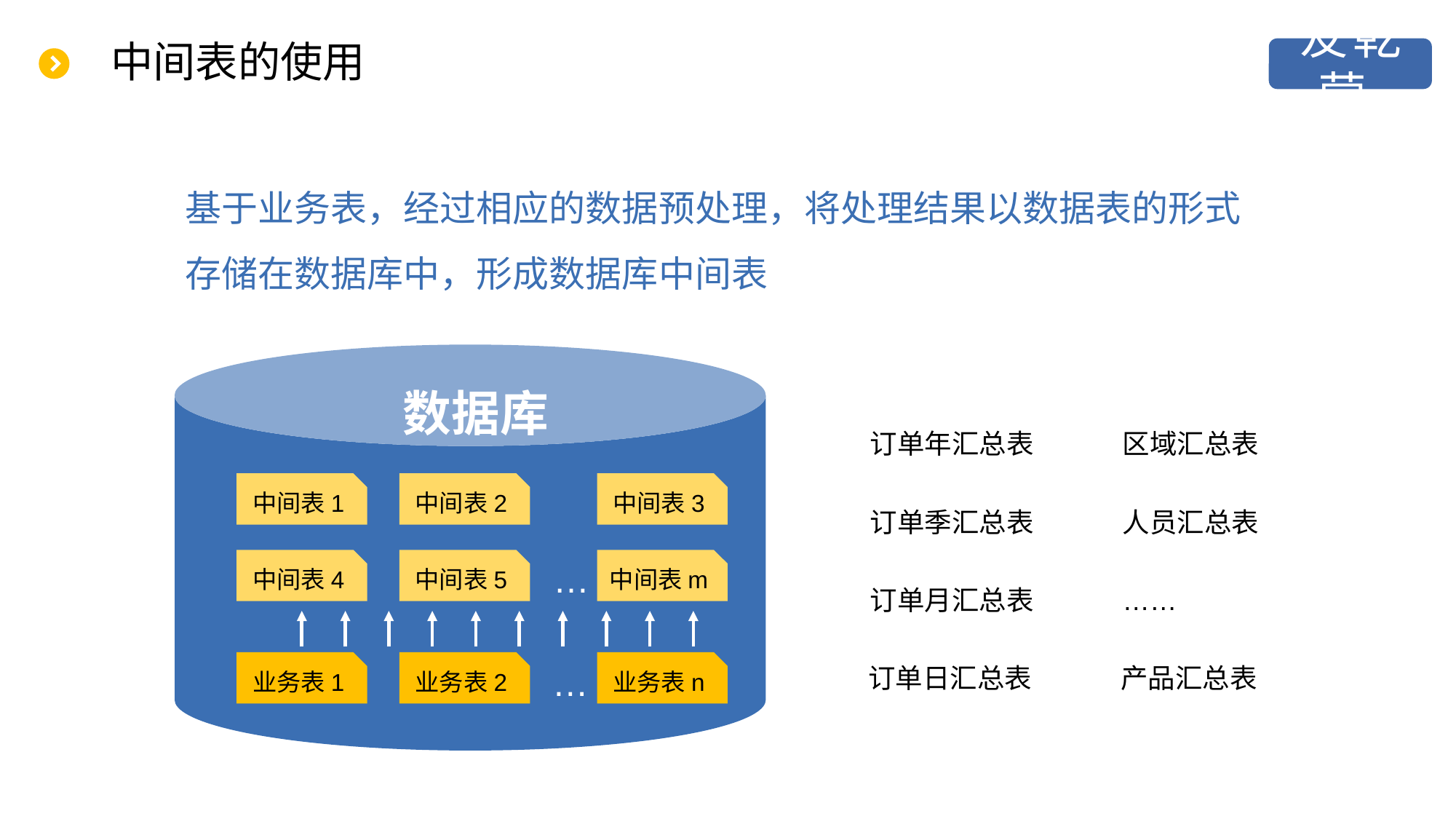

# 中间表的使用
基于业务表，经过相应的数据预处理，将处理结果以数据表的形式存储在数据库中，形成数据库中间表

数据库
订单年汇总表
区域汇总表
中间表3
中间表2
中间表1
订单季汇总表
人员汇总表
…
中间表m
中间表5
中间表4
订单月汇总表
……
…
订单日汇总表
产品汇总表
业务表n
业务表2
业务表1